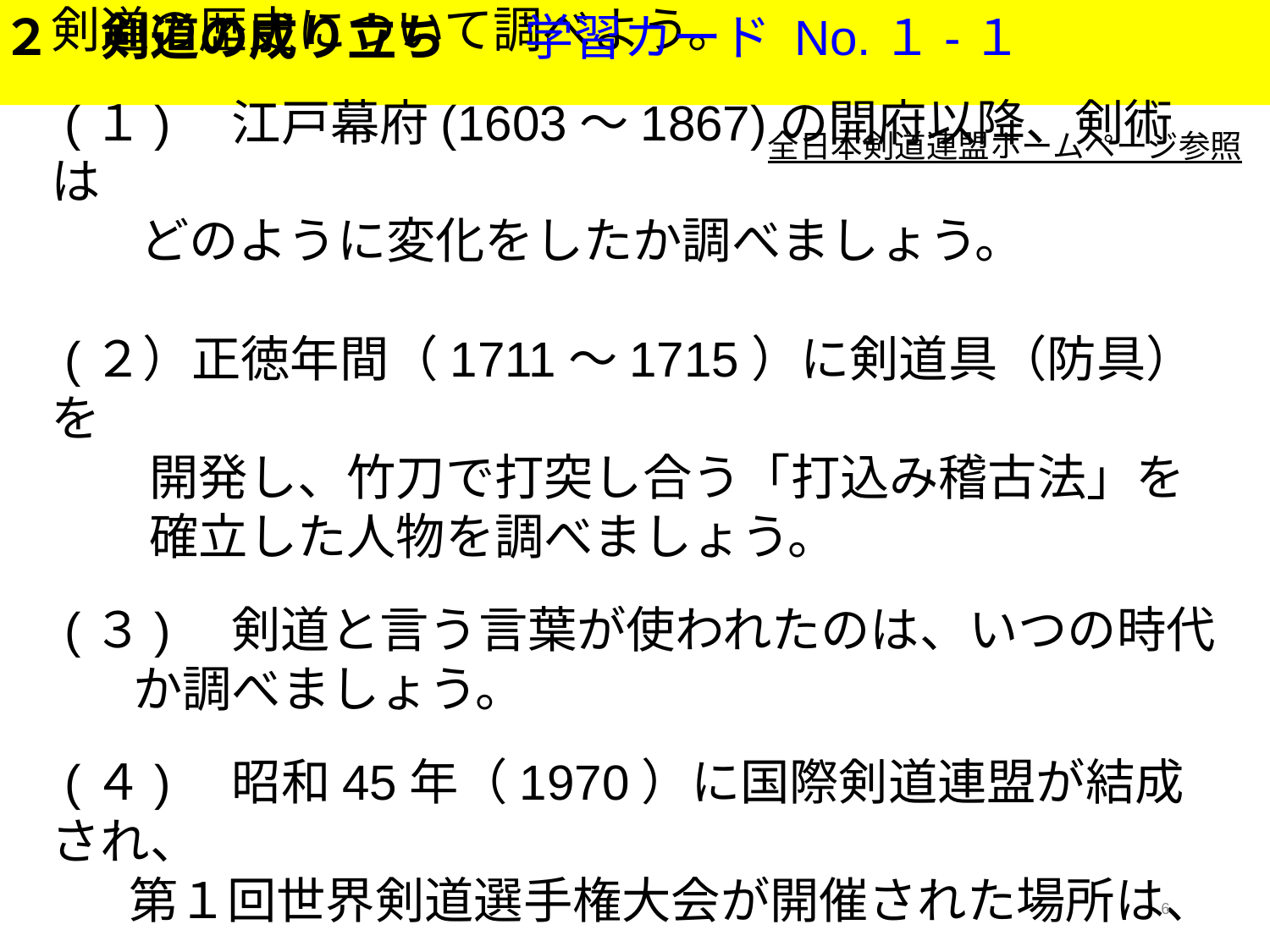

２　剣道の成り立ち       学習カード No.１-１
全日本剣道連盟ホームページ参照
剣道の歴史について調べよう。

 (１)　江戸幕府(1603～1867)の開府以降、剣術は
       どのように変化をしたか調べましょう。

 (２）正徳年間（1711～1715）に剣道具（防具）を
　　開発し、竹刀で打突し合う「打込み稽古法」を
　　確立した人物を調べましょう。

 (３)　剣道と言う言葉が使われたのは、いつの時代
　   か調べましょう。

 (４)　昭和45年（1970）に国際剣道連盟が結成され、
      第１回世界剣道選手権大会が開催された場所は、
　  どこか調べましょう。

6